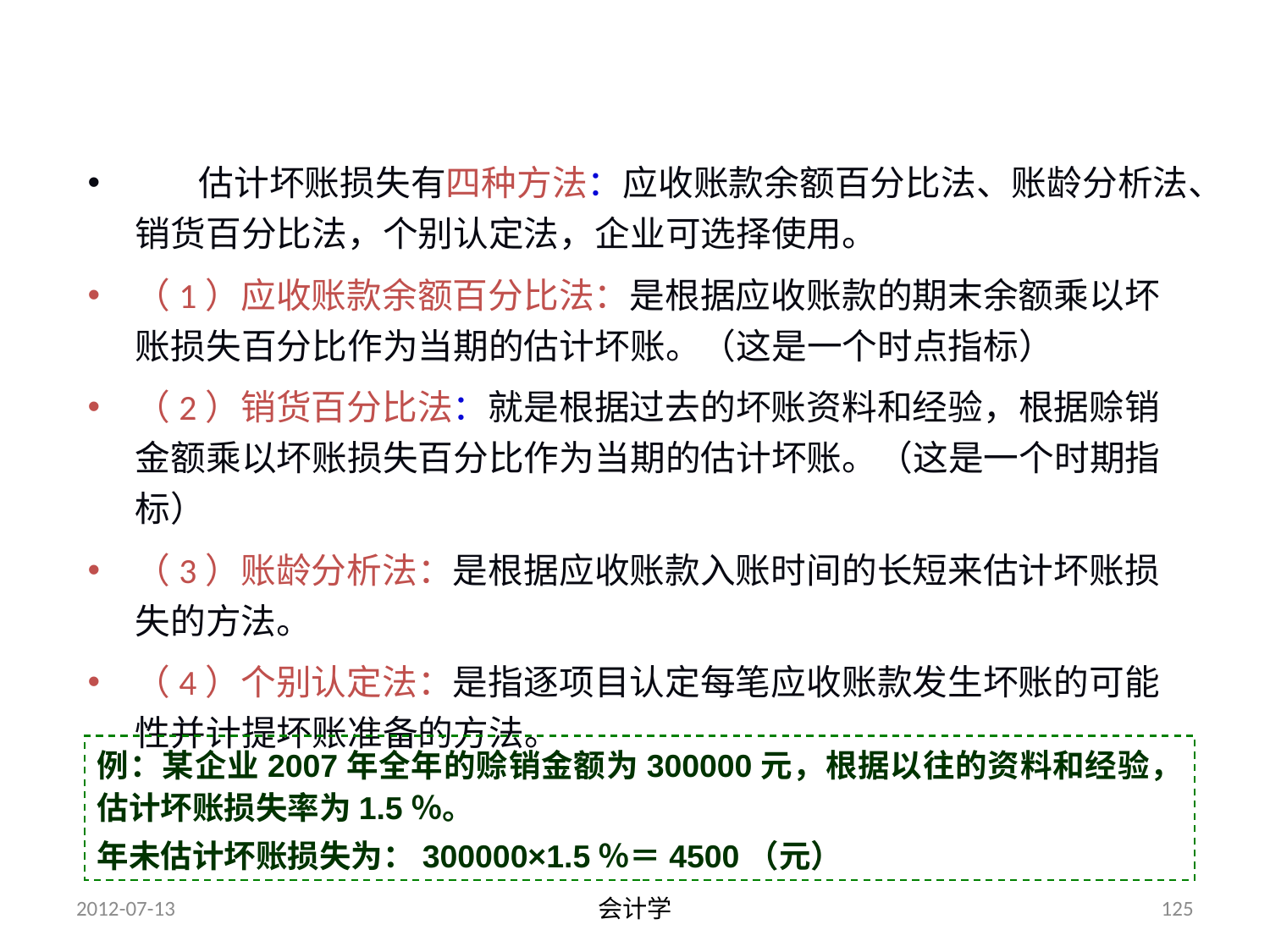

# 3.采用备抵法首先要按期估计坏账损失
       估计坏账损失有四种方法：应收账款余额百分比法、账龄分析法、销货百分比法，个别认定法，企业可选择使用。
（1）应收账款余额百分比法：是根据应收账款的期末余额乘以坏账损失百分比作为当期的估计坏账。（这是一个时点指标）
（2）销货百分比法：就是根据过去的坏账资料和经验，根据赊销金额乘以坏账损失百分比作为当期的估计坏账。（这是一个时期指标）
（3）账龄分析法：是根据应收账款入账时间的长短来估计坏账损失的方法。
（4）个别认定法：是指逐项目认定每笔应收账款发生坏账的可能性并计提坏账准备的方法。
例：某企业2007年全年的赊销金额为300000元，根据以往的资料和经验，估计坏账损失率为1.5％。
年未估计坏账损失为：300000×1.5％＝4500（元）
2012-07-13
会计学
125